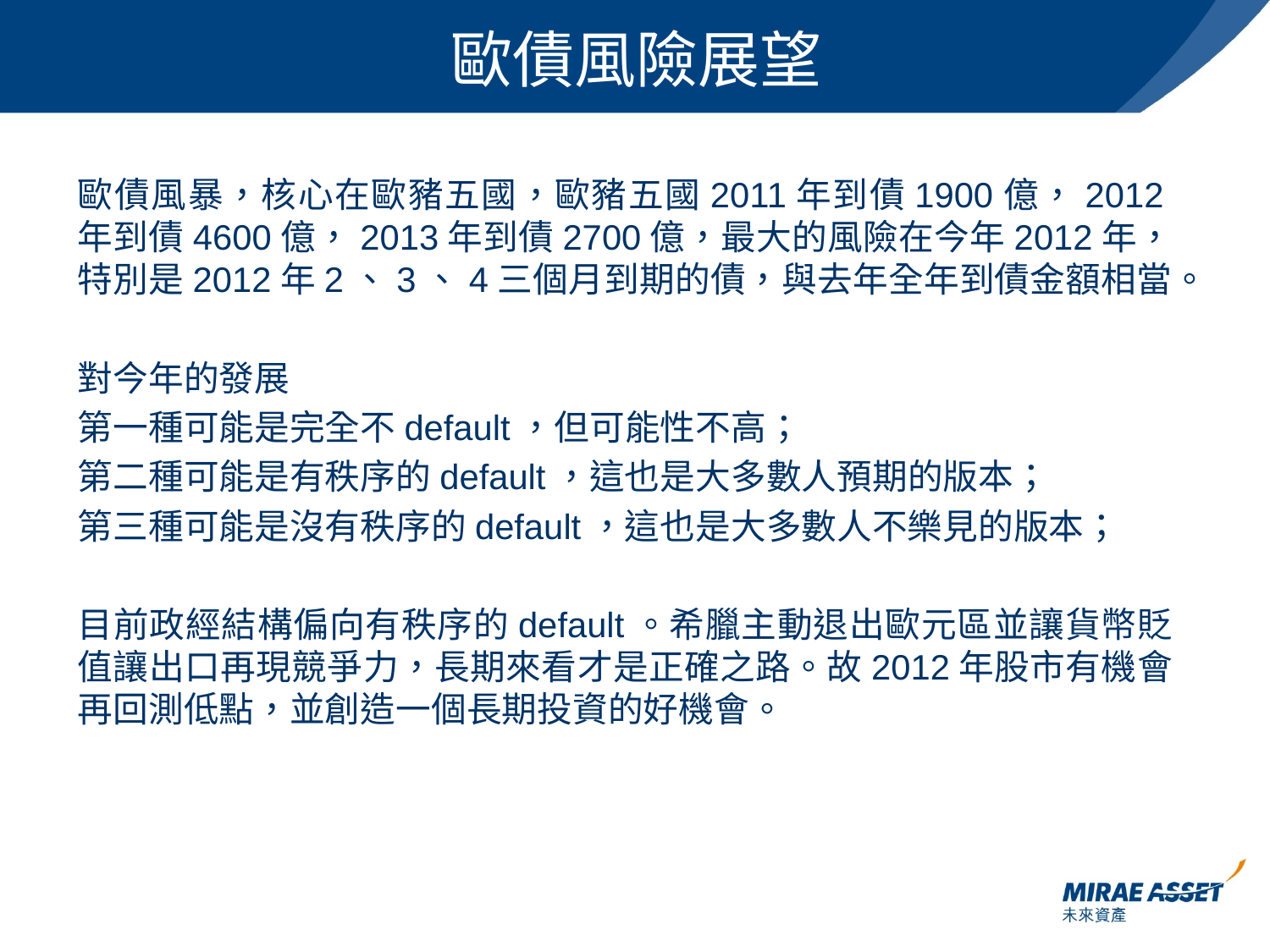

# 歐債風險展望
歐債風暴，核心在歐豬五國，歐豬五國2011年到債1900億，2012年到債4600億，2013年到債2700億，最大的風險在今年2012年，特別是2012年2、3、4三個月到期的債，與去年全年到債金額相當。

對今年的發展
第一種可能是完全不default，但可能性不高；
第二種可能是有秩序的default，這也是大多數人預期的版本；
第三種可能是沒有秩序的default，這也是大多數人不樂見的版本；

目前政經結構偏向有秩序的default。希臘主動退出歐元區並讓貨幣貶值讓出口再現競爭力，長期來看才是正確之路。故2012年股市有機會再回測低點，並創造一個長期投資的好機會。